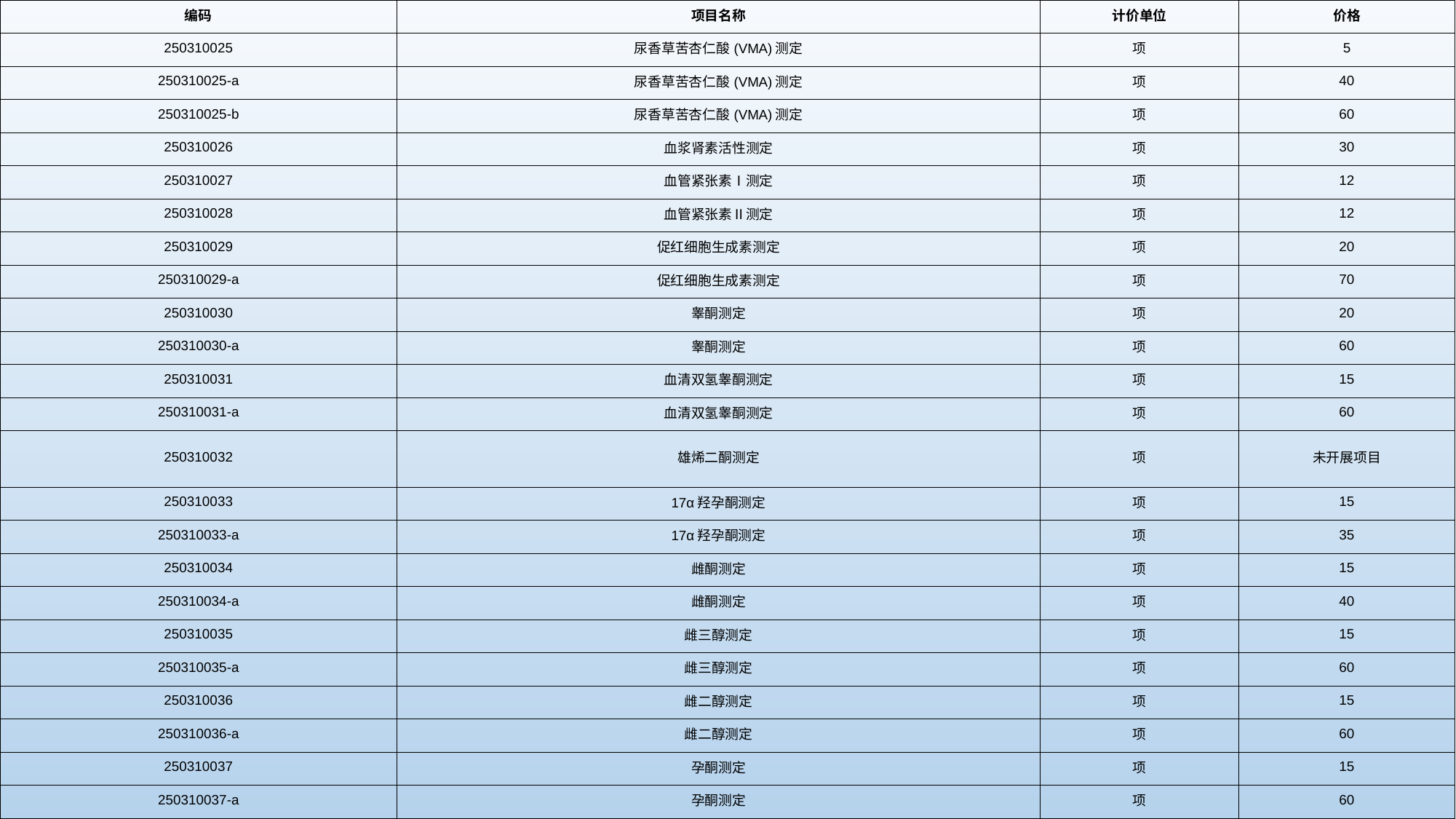

| 编码 | 项目名称 | 计价单位 | 价格 |
| --- | --- | --- | --- |
| 250310025 | 尿香草苦杏仁酸(VMA)测定 | 项 | 5 |
| 250310025-a | 尿香草苦杏仁酸(VMA)测定 | 项 | 40 |
| 250310025-b | 尿香草苦杏仁酸(VMA)测定 | 项 | 60 |
| 250310026 | 血浆肾素活性测定 | 项 | 30 |
| 250310027 | 血管紧张素Ⅰ测定 | 项 | 12 |
| 250310028 | 血管紧张素Ⅱ测定 | 项 | 12 |
| 250310029 | 促红细胞生成素测定 | 项 | 20 |
| 250310029-a | 促红细胞生成素测定 | 项 | 70 |
| 250310030 | 睾酮测定 | 项 | 20 |
| 250310030-a | 睾酮测定 | 项 | 60 |
| 250310031 | 血清双氢睾酮测定 | 项 | 15 |
| 250310031-a | 血清双氢睾酮测定 | 项 | 60 |
| 250310032 | 雄烯二酮测定 | 项 | 未开展项目 |
| 250310033 | 17α羟孕酮测定 | 项 | 15 |
| 250310033-a | 17α羟孕酮测定 | 项 | 35 |
| 250310034 | 雌酮测定 | 项 | 15 |
| 250310034-a | 雌酮测定 | 项 | 40 |
| 250310035 | 雌三醇测定 | 项 | 15 |
| 250310035-a | 雌三醇测定 | 项 | 60 |
| 250310036 | 雌二醇测定 | 项 | 15 |
| 250310036-a | 雌二醇测定 | 项 | 60 |
| 250310037 | 孕酮测定 | 项 | 15 |
| 250310037-a | 孕酮测定 | 项 | 60 |